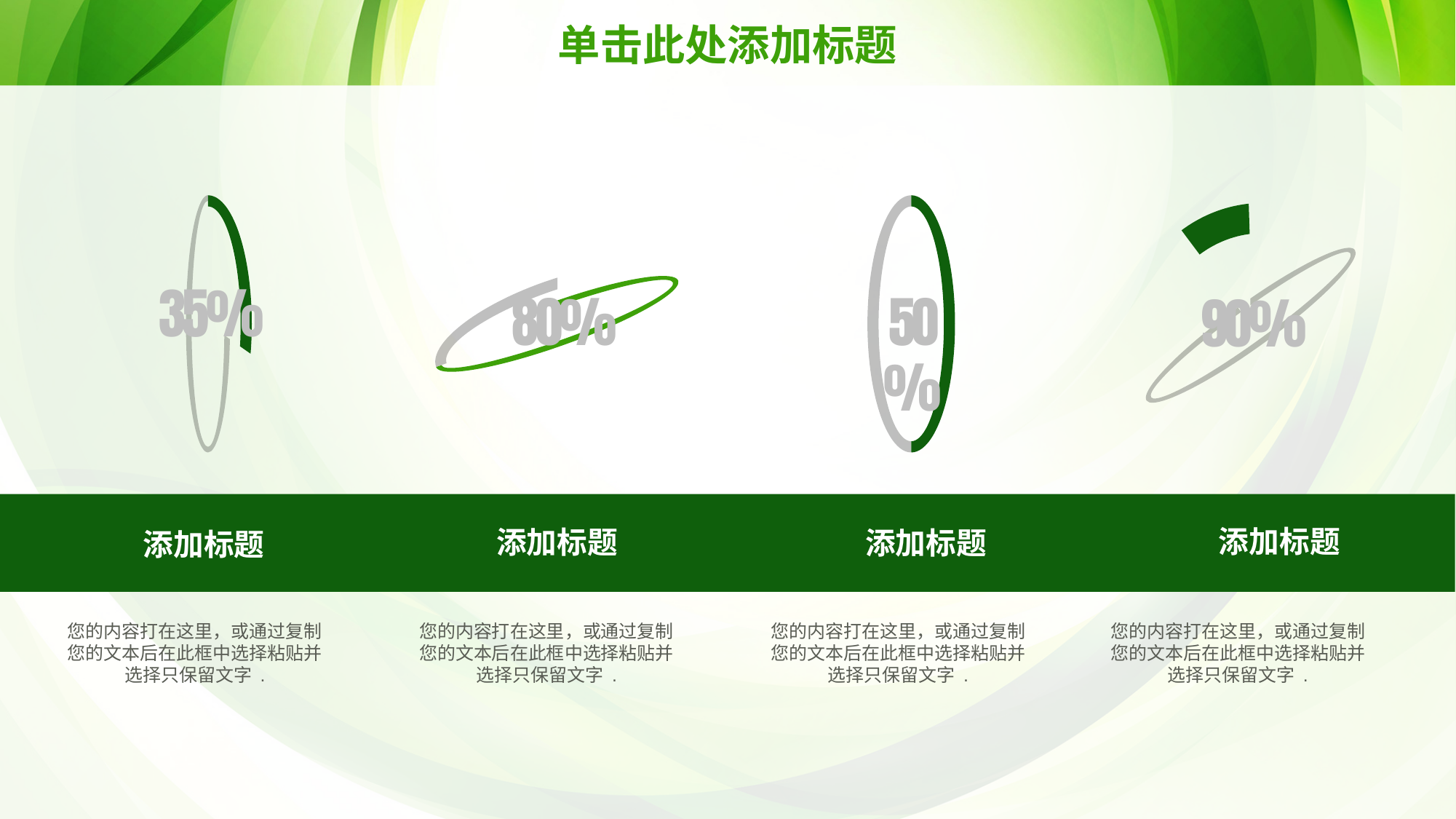

# 单击此处添加标题

35%

50%
80%
90%

添加标题
添加标题
添加标题
添加标题
您的内容打在这里，或通过复制您的文本后在此框中选择粘贴并选择只保留文字 .
您的内容打在这里，或通过复制您的文本后在此框中选择粘贴并选择只保留文字 .
您的内容打在这里，或通过复制您的文本后在此框中选择粘贴并选择只保留文字 .
您的内容打在这里，或通过复制您的文本后在此框中选择粘贴并选择只保留文字 .